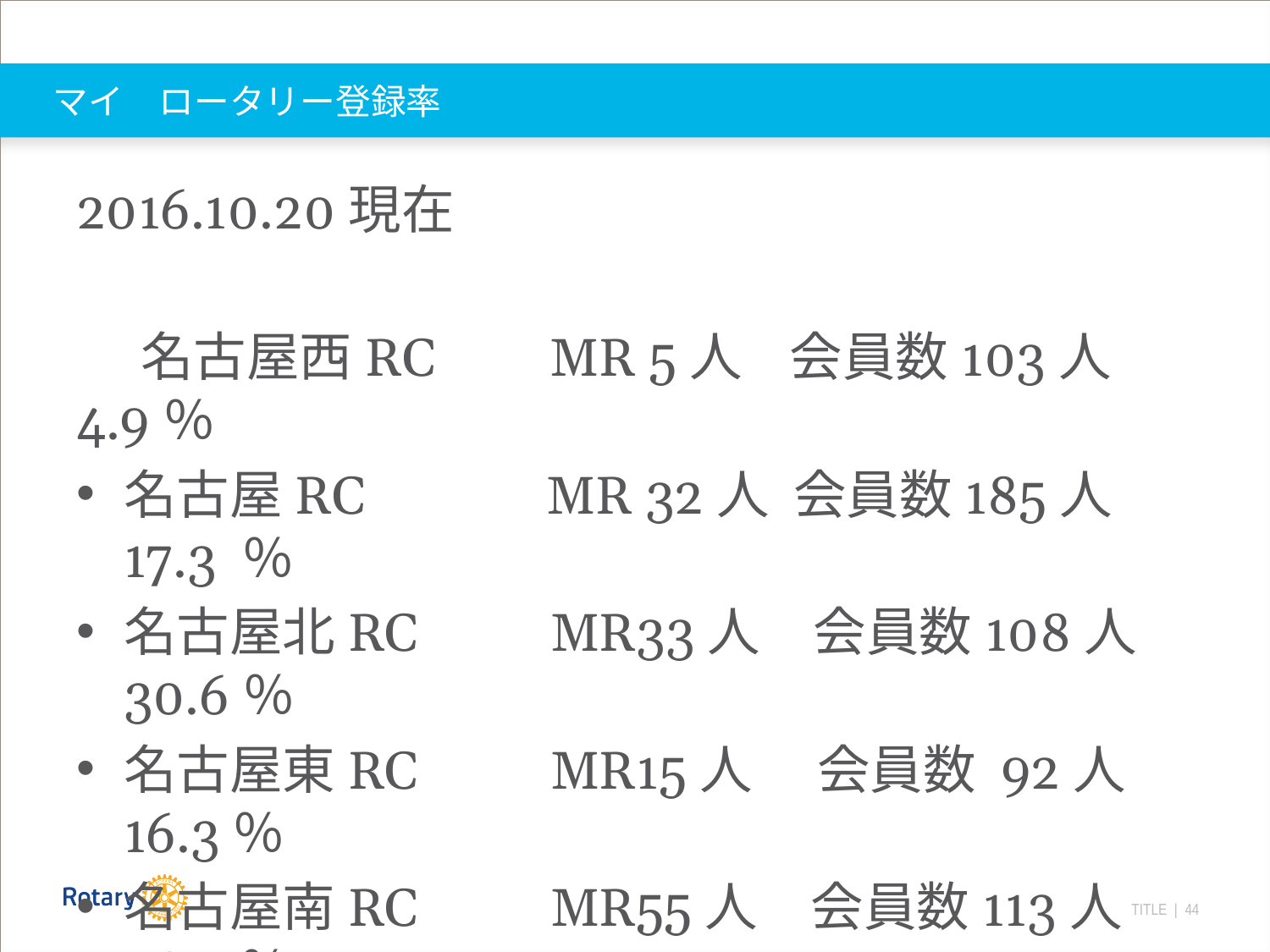

# マイ　ロータリー登録率
2016.10.20現在

　 名古屋西RC　   MR 5人    会員数103人  4.9％
名古屋RC  　　  MR 32人  会員数185人  17.3 ％
名古屋北RC　　MR33人　会員数108人  30.6％
名古屋東RC　　MR15人　 会員数 92人　16.3％
名古屋南RC　　MR55人　会員数113人   48.7％